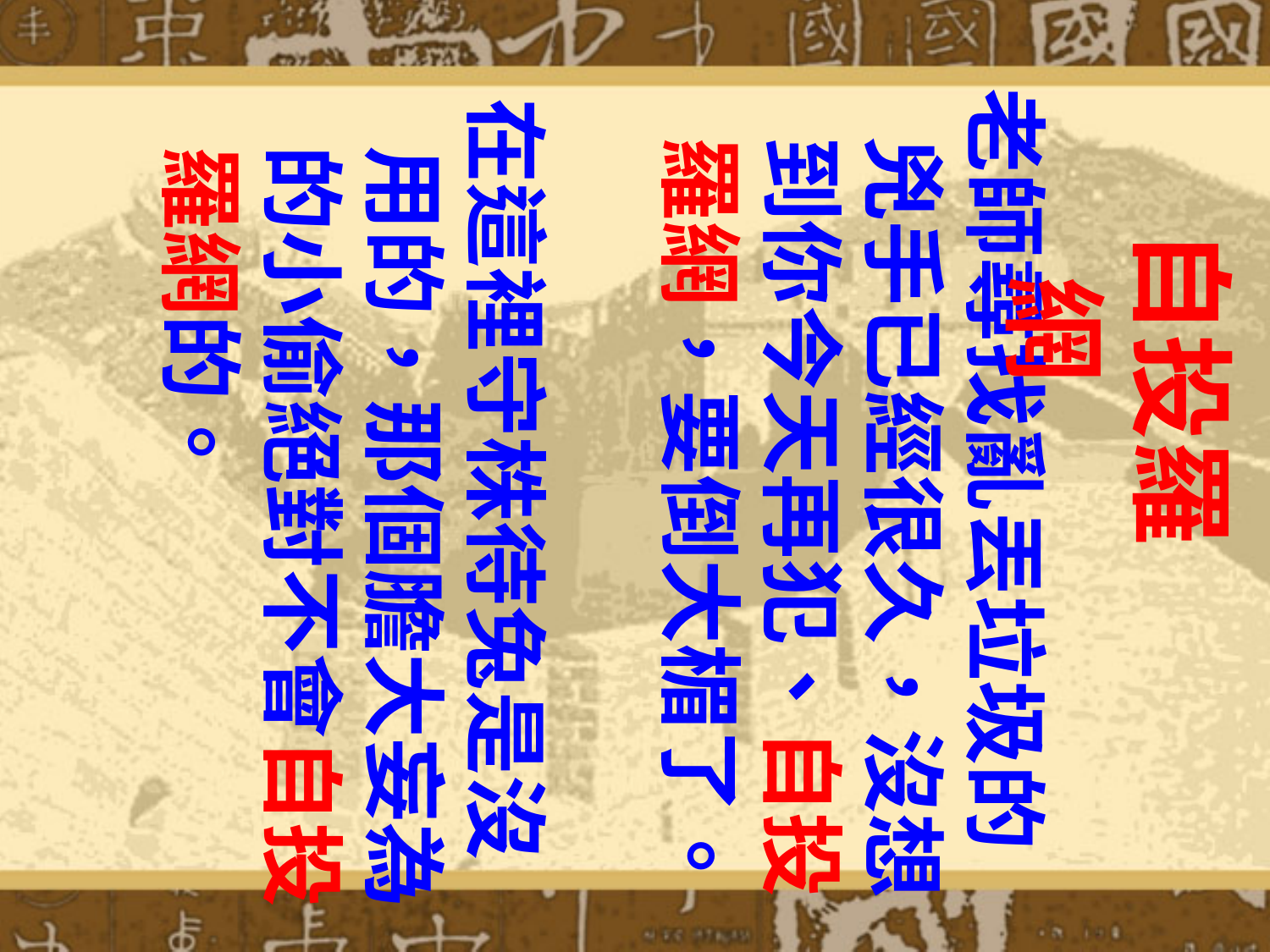

老師尋找亂丟垃圾的兇手已經很久，沒想到你今天再犯、自投羅網，要倒大楣了。
在這裡守株待兔是沒用的，那個膽大妄為的小偷絕對不會自投羅網的。
自投羅網